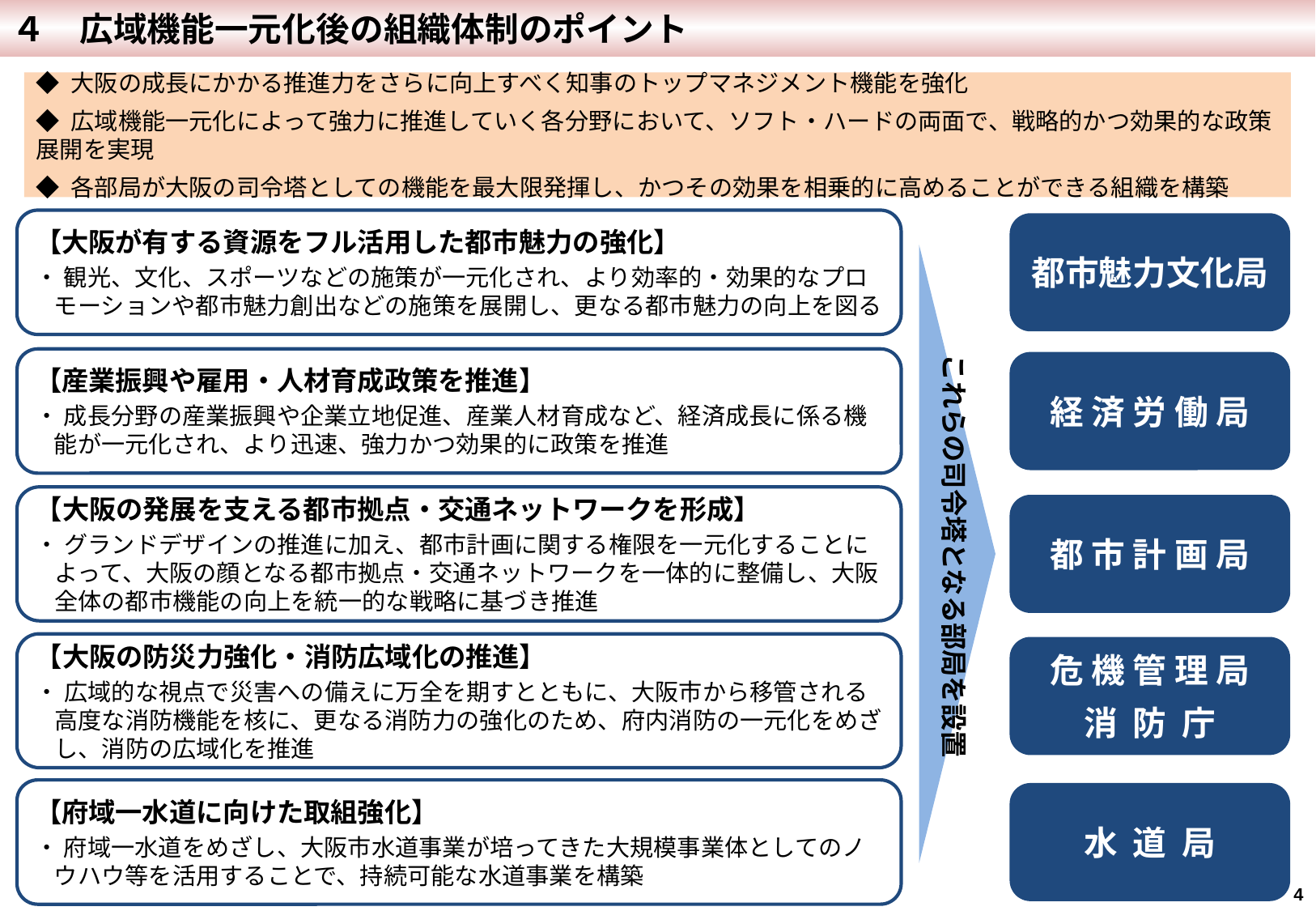

４　広域機能一元化後の組織体制のポイント
◆ 大阪の成長にかかる推進力をさらに向上すべく知事のトップマネジメント機能を強化
◆ 広域機能一元化によって強力に推進していく各分野において、ソフト・ハードの両面で、戦略的かつ効果的な政策展開を実現
◆ 各部局が大阪の司令塔としての機能を最大限発揮し、かつその効果を相乗的に高めることができる組織を構築
【大阪が有する資源をフル活用した都市魅力の強化】
・ 観光、文化、スポーツなどの施策が一元化され、より効率的・効果的なプロモーションや都市魅力創出などの施策を展開し、更なる都市魅力の向上を図る
都市魅力文化局

これらの司令塔となる部局を設置
【産業振興や雇用・人材育成政策を推進】
・ 成長分野の産業振興や企業立地促進、産業人材育成など、経済成長に係る機能が一元化され、より迅速、強力かつ効果的に政策を推進
経 済 労 働 局
【大阪の発展を支える都市拠点・交通ネットワークを形成】
・ グランドデザインの推進に加え、都市計画に関する権限を一元化することによって、大阪の顔となる都市拠点・交通ネットワークを一体的に整備し、大阪全体の都市機能の向上を統一的な戦略に基づき推進
都 市 計 画 局

【大阪の防災力強化・消防広域化の推進】
・ 広域的な視点で災害への備えに万全を期すとともに、大阪市から移管される高度な消防機能を核に、更なる消防力の強化のため、府内消防の一元化をめざし、消防の広域化を推進
危 機 管 理 局

消  防  庁
【府域一水道に向けた取組強化】
・ 府域一水道をめざし、大阪市水道事業が培ってきた大規模事業体としてのノウハウ等を活用することで、持続可能な水道事業を構築
水  道  局
4